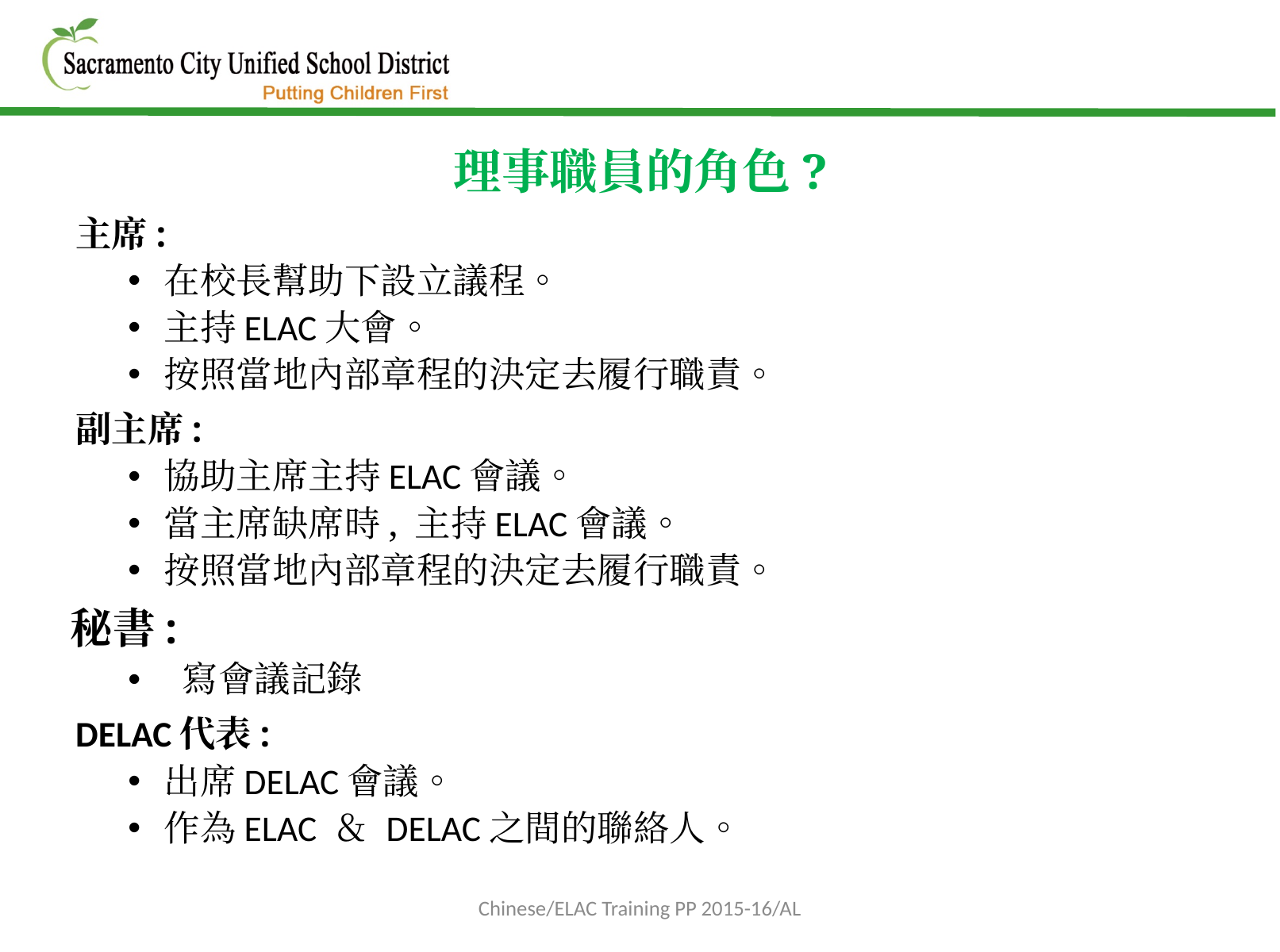

理事職員的角色?
主席:
在校長幫助下設立議程。
主持ELAC大會。
按照當地內部章程的決定去履行職責。
副主席:
協助主席主持ELAC會議。
當主席缺席時, 主持ELAC會議。
按照當地內部章程的決定去履行職責。
秘書:
寫會議記錄
DELAC代表:
出席DELAC會議。
作為ELAC ＆ DELAC之間的聯絡人。

Chinese/ELAC Training PP 2015-16/AL